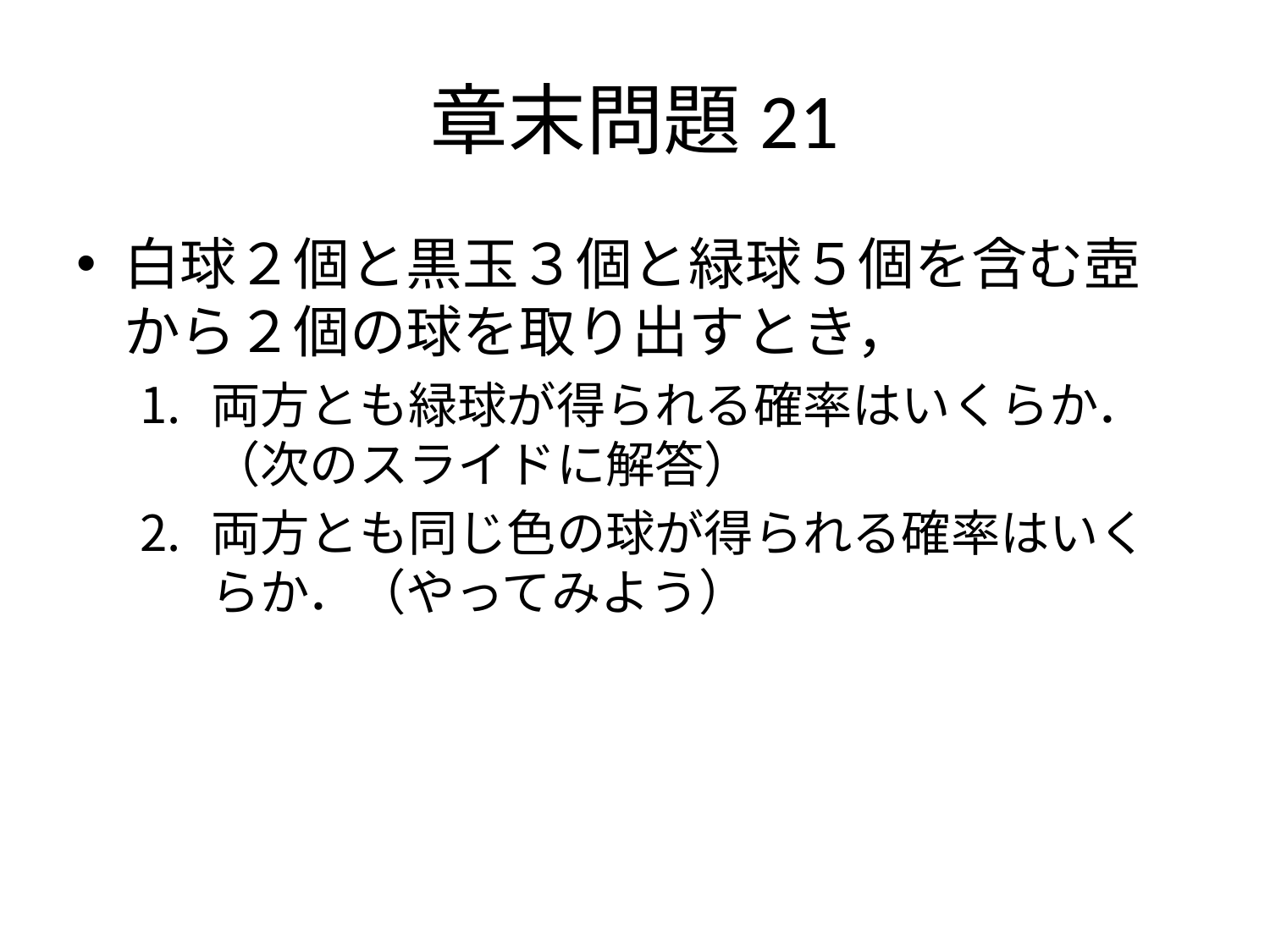

# 章末問題21
白球２個と黒玉３個と緑球５個を含む壺から２個の球を取り出すとき，
両方とも緑球が得られる確率はいくらか．（次のスライドに解答）
両方とも同じ色の球が得られる確率はいくらか．（やってみよう）